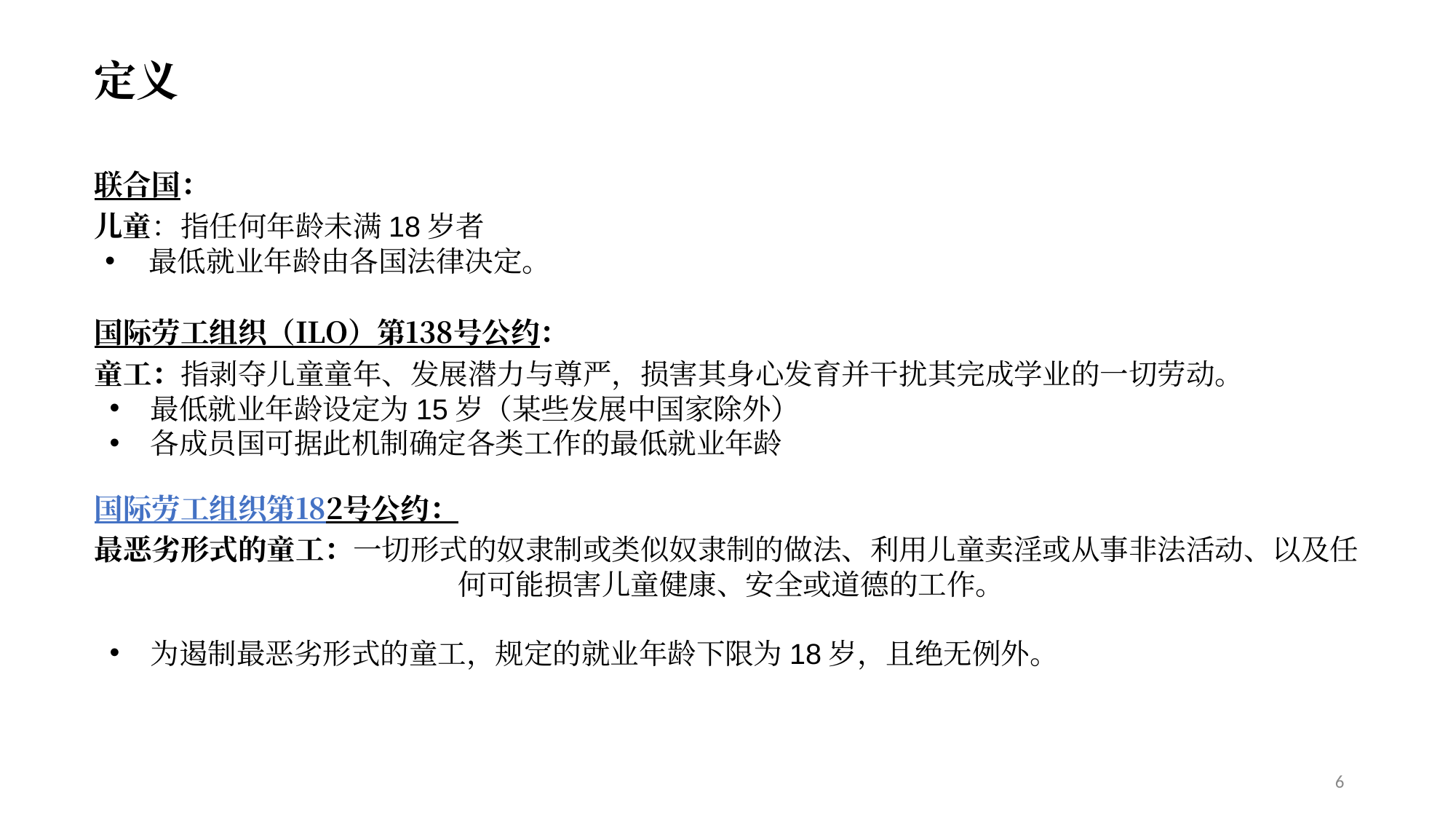

定义
联合国：
儿童：指任何年龄未满18岁者
最低就业年龄由各国法律决定。

国际劳工组织（ILO）第138号公约：
童工：指剥夺儿童童年、发展潜力与尊严，损害其身心发育并干扰其完成学业的一切劳动。
最低就业年龄设定为15岁（某些发展中国家除外）
各成员国可据此机制确定各类工作的最低就业年龄

国际劳工组织第182号公约：
最恶劣形式的童工：一切形式的奴隶制或类似奴隶制的做法、利用儿童卖淫或从事非法活动、以及任何可能损害儿童健康、安全或道德的工作。

为遏制最恶劣形式的童工，规定的就业年龄下限为18岁，且绝无例外。
6